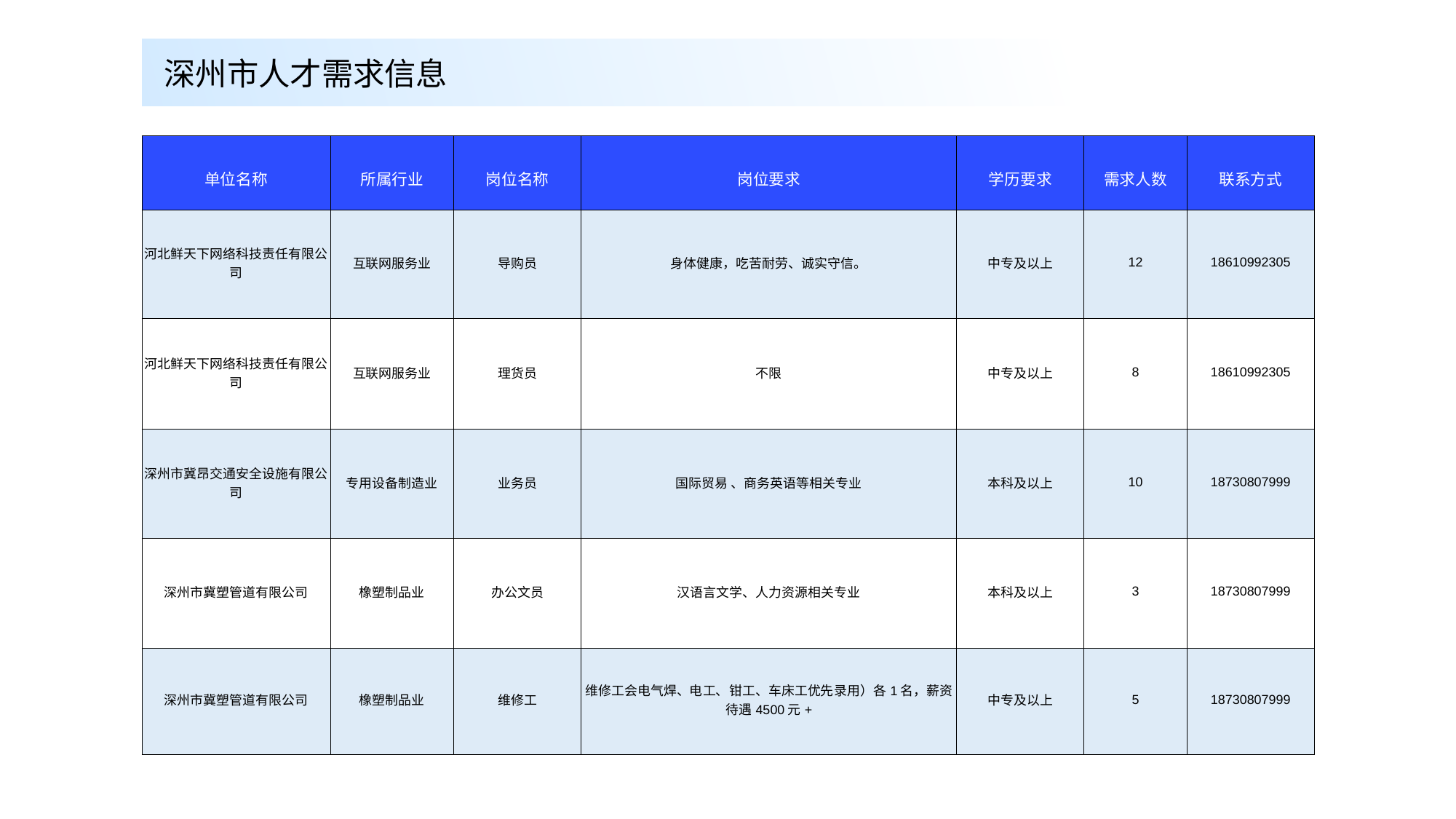

深州市人才需求信息
| 单位名称 | 所属行业 | 岗位名称 | 岗位要求 | 学历要求 | 需求人数 | 联系方式 |
| --- | --- | --- | --- | --- | --- | --- |
| 河北鲜天下网络科技责任有限公司 | 互联网服务业 | 导购员 | 身体健康，吃苦耐劳、诚实守信。 | 中专及以上 | 12 | 18610992305 |
| 河北鲜天下网络科技责任有限公司 | 互联网服务业 | 理货员 | 不限 | 中专及以上 | 8 | 18610992305 |
| 深州市冀昂交通安全设施有限公司 | 专用设备制造业 | 业务员 | 国际贸易 、商务英语等相关专业 | 本科及以上 | 10 | 18730807999 |
| 深州市冀塑管道有限公司 | 橡塑制品业 | 办公文员 | 汉语言文学、人力资源相关专业 | 本科及以上 | 3 | 18730807999 |
| 深州市冀塑管道有限公司 | 橡塑制品业 | 维修工 | 维修工会电气焊、电工、钳工、车床工优先录用）各1名，薪资待遇4500元+ | 中专及以上 | 5 | 18730807999 |
27